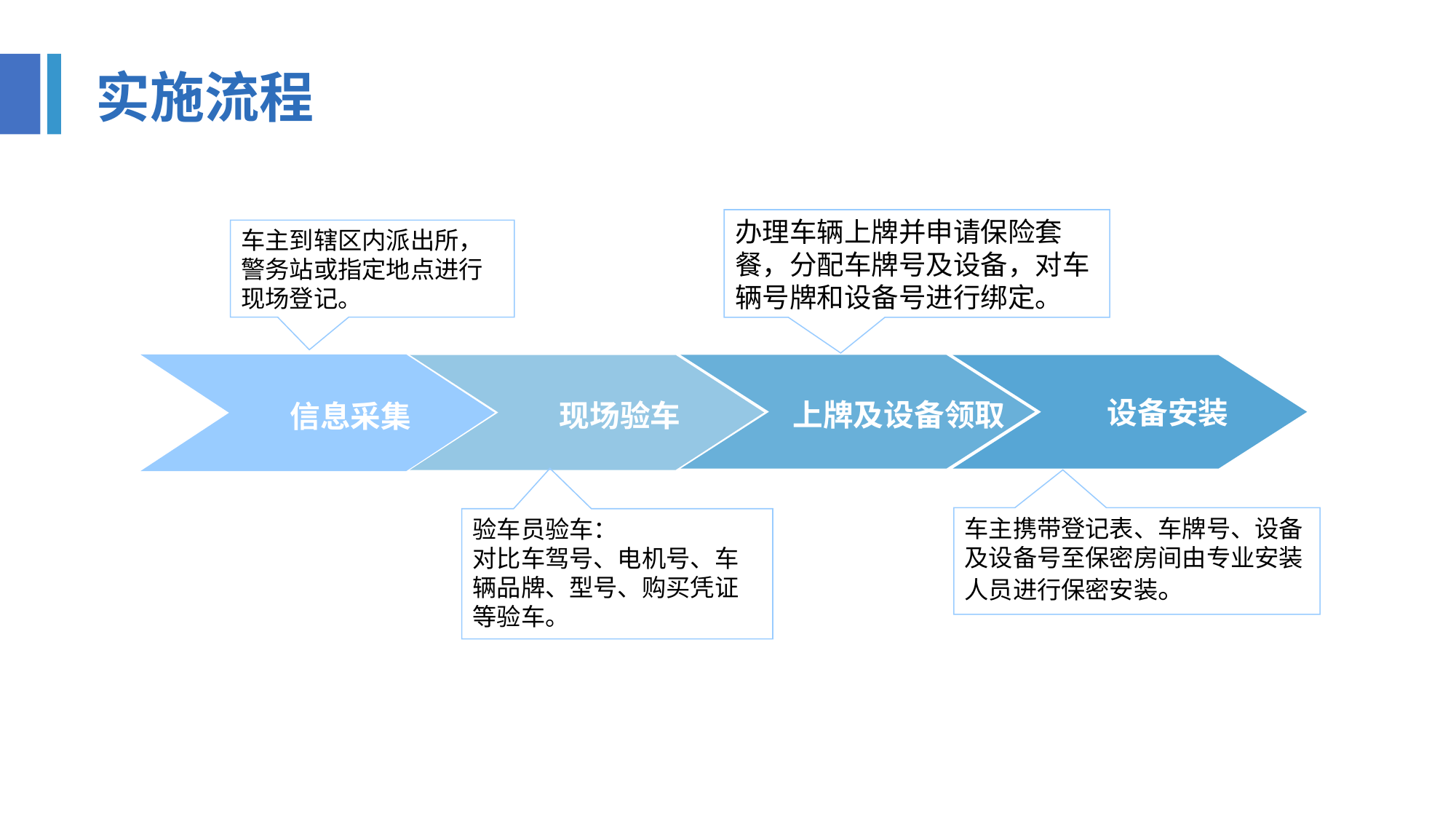

实施流程
办理车辆上牌并申请保险套餐，分配车牌号及设备，对车辆号牌和设备号进行绑定。
车主到辖区内派出所，警务站或指定地点进行现场登记。
       信息采集
       现场验车
         上牌及设备领取
          设备安装
车主携带登记表、车牌号、设备及设备号至保密房间由专业安装人员进行保密安装。
验车员验车：
对比车驾号、电机号、车辆品牌、型号、购买凭证等验车。